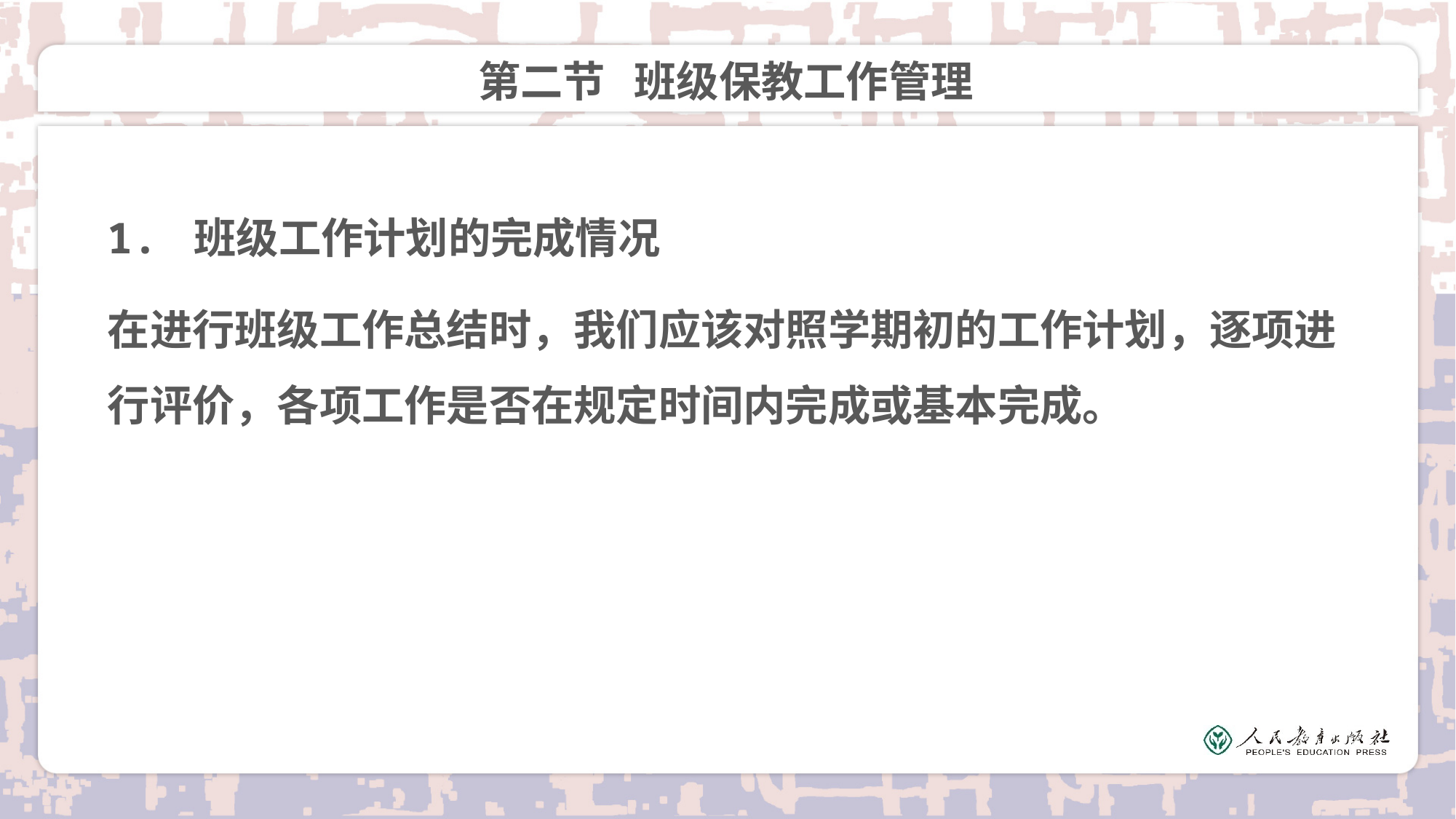

# 第二节   班级保教工作管理
1. 班级工作计划的完成情况
在进行班级工作总结时，我们应该对照学期初的工作计划，逐项进行评价，各项工作是否在规定时间内完成或基本完成。